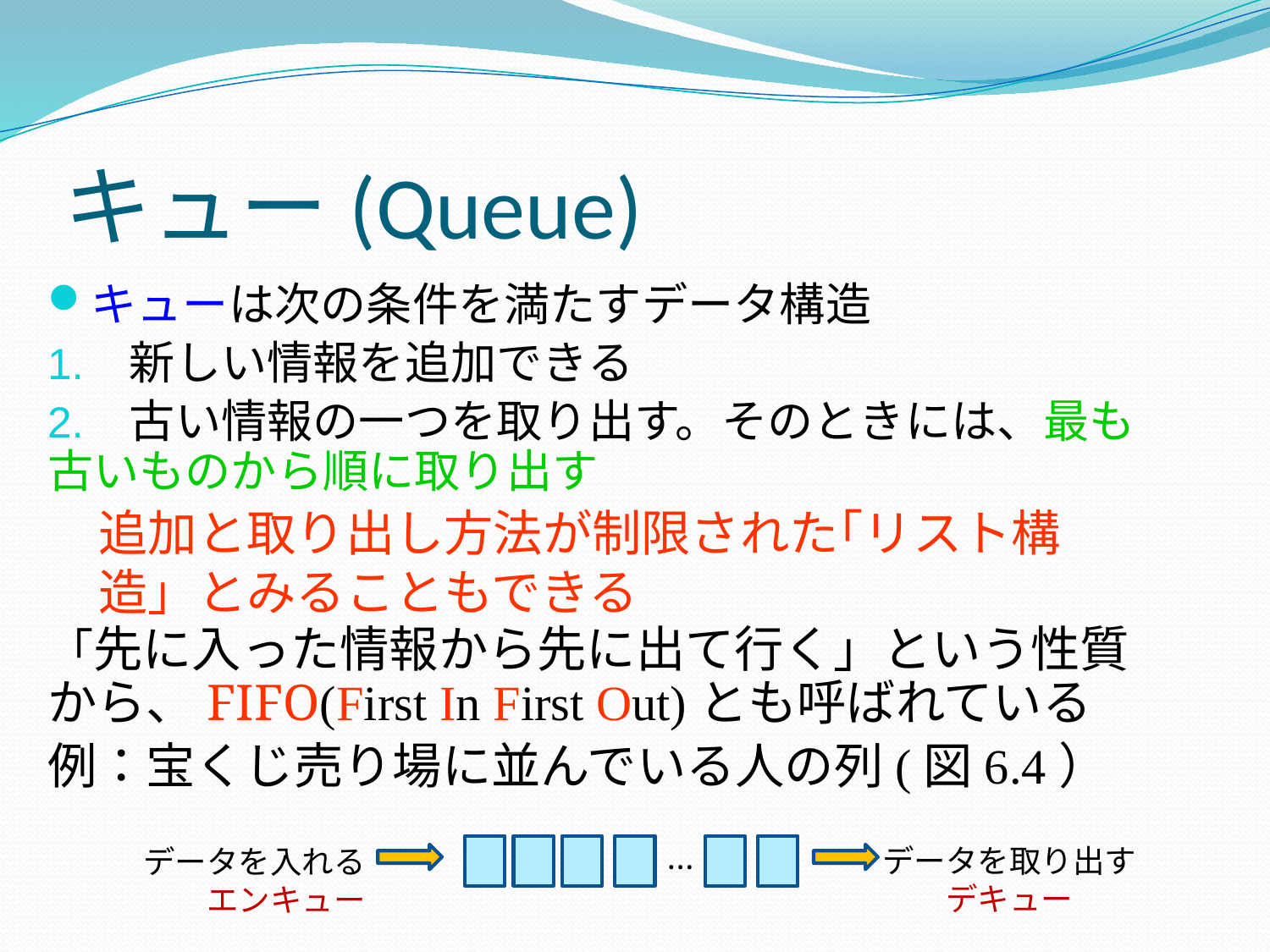

# キュー(Queue)
キューは次の条件を満たすデータ構造
　新しい情報を追加できる
　古い情報の一つを取り出す。そのときには、最も古いものから順に取り出す

「先に入った情報から先に出て行く」という性質から、FIFO(First In First Out)とも呼ばれている
例：宝くじ売り場に並んでいる人の列(図6.4）
追加と取り出し方法が制限された｢リスト構造」とみることもできる
…
データを取り出す
　　デキュー
データを入れる
　　エンキュー